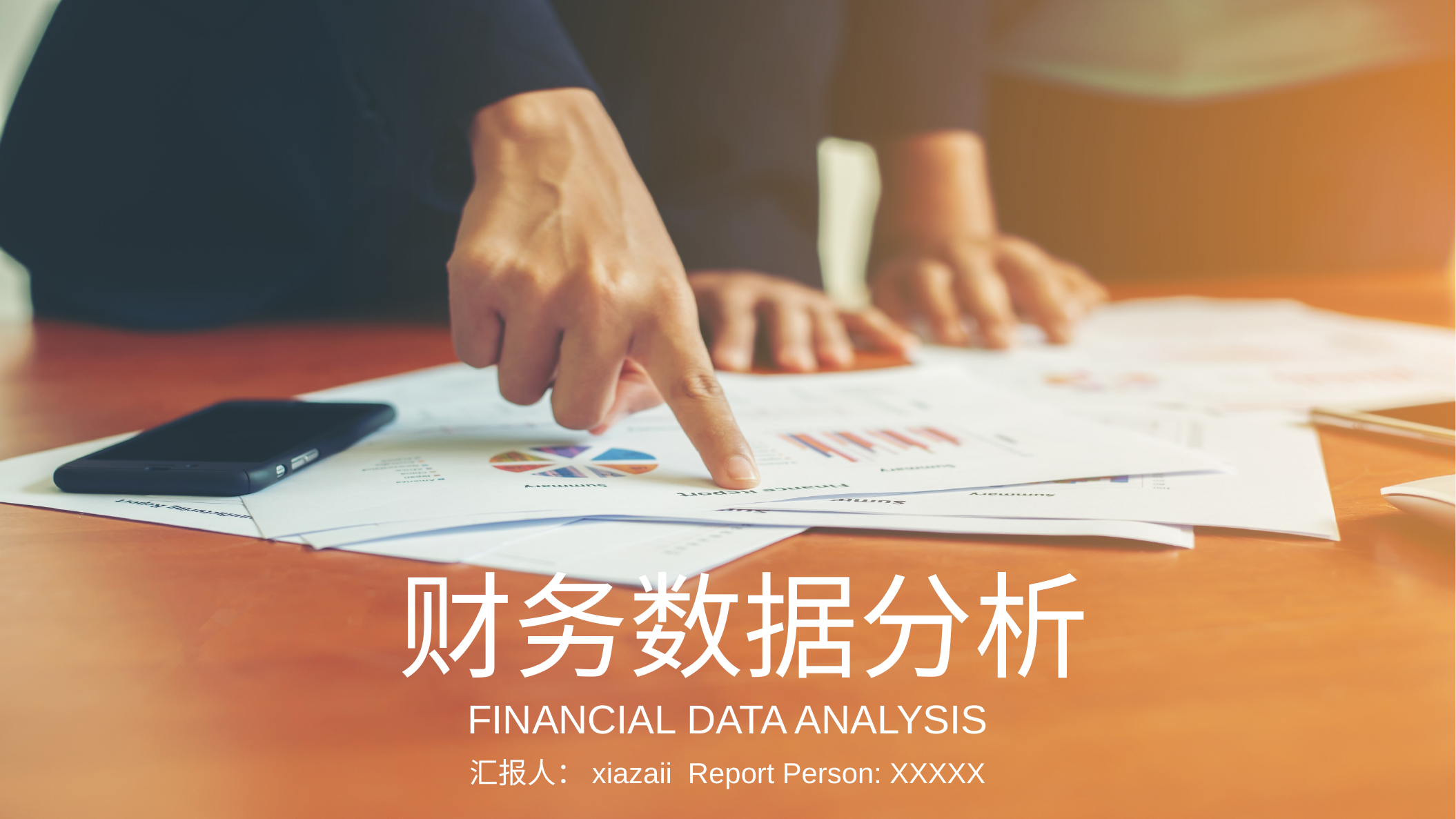

财务数据分析
FINANCIAL DATA ANALYSIS
汇报人：xiazaii  Report Person: XXXXX